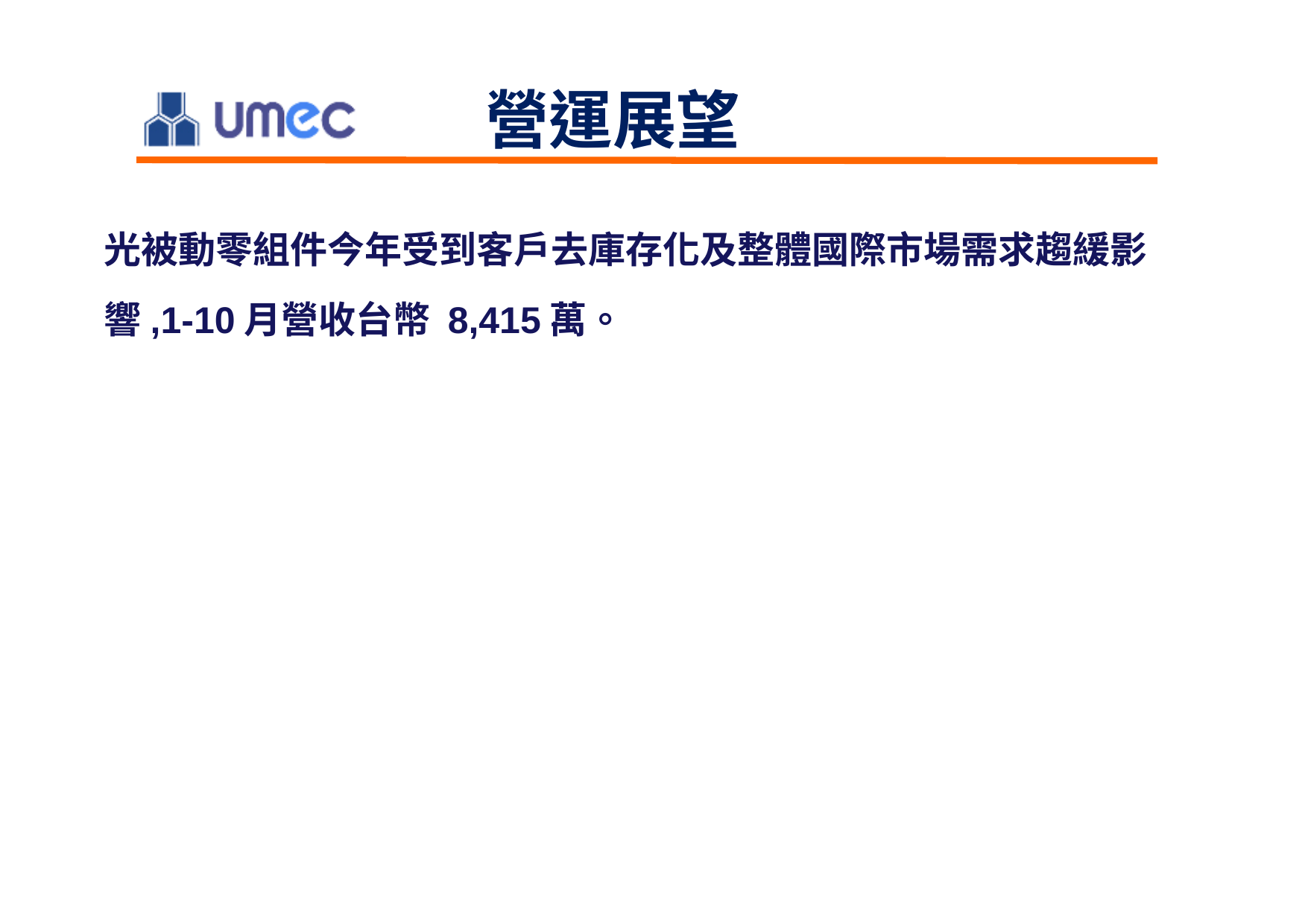

營運展望

光被動零組件今年受到客戶去庫存化及整體國際市場需求趨緩影響,1-10月營收台幣 8,415萬。